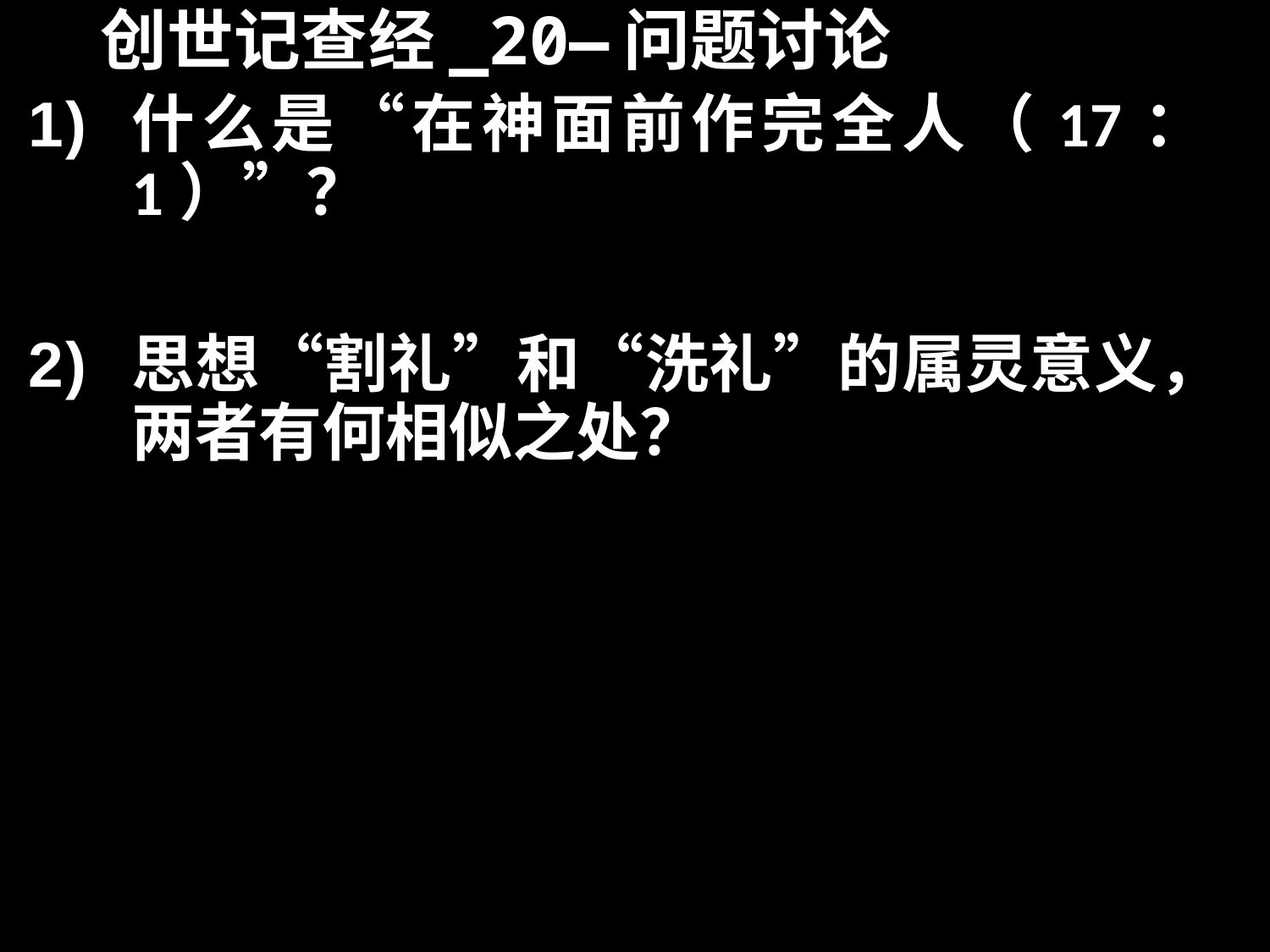

# 创世记查经_20—问题讨论
什么是“在神面前作完全人（17：1）”？

思想“割礼”和“洗礼”的属灵意义，两者有何相似之处？